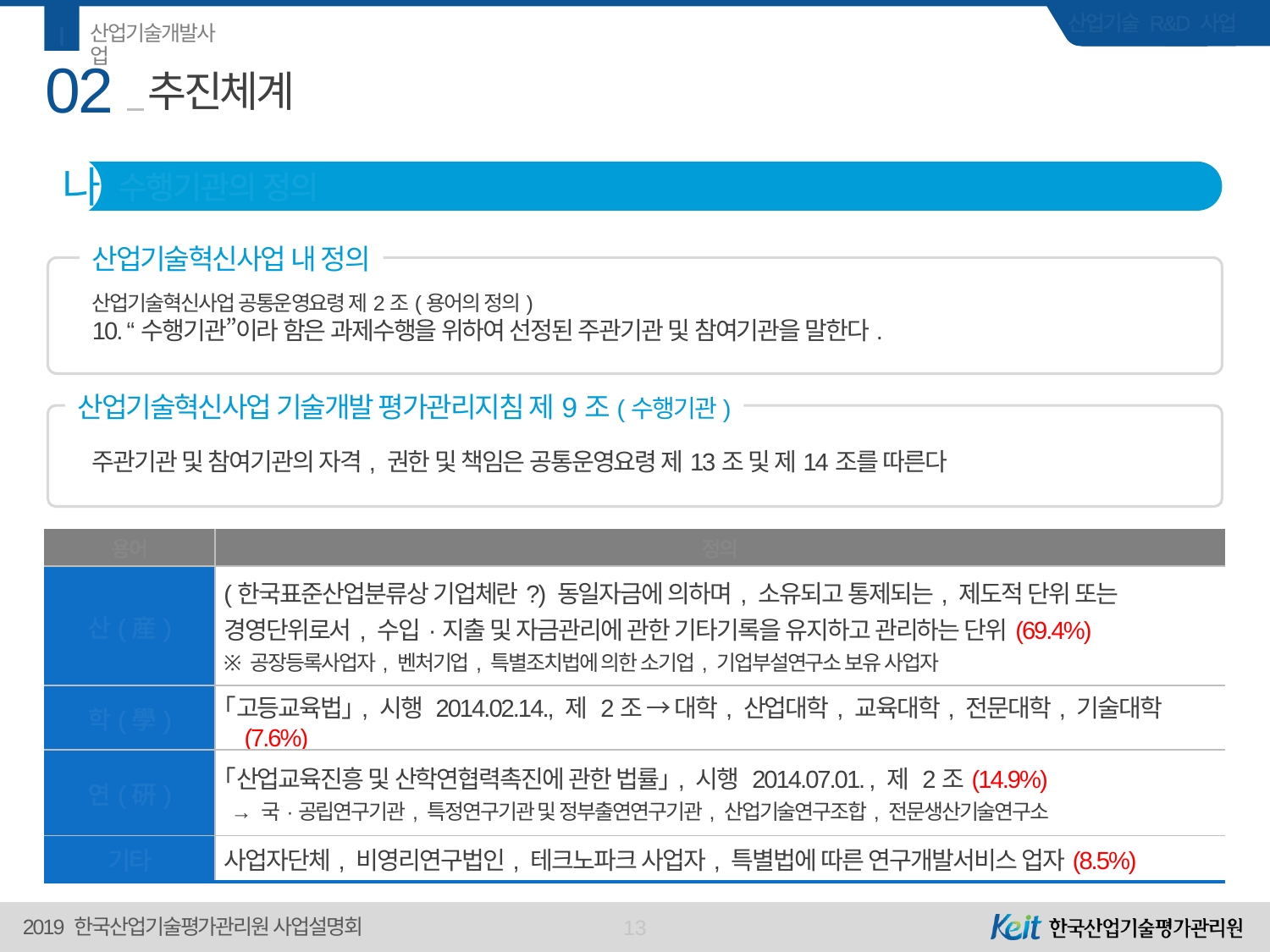

Ⅰ
산업기술개발사업
02
# 추진체계
나
수행기관의 정의
산업기술혁신사업 내 정의

산업기술혁신사업 공통운영요령 제2조(용어의 정의)
10. “수행기관”이라 함은 과제수행을 위하여 선정된 주관기관 및 참여기관을 말한다.
산업기술혁신사업 기술개발 평가관리지침 제9조(수행기관)

주관기관 및 참여기관의 자격, 권한 및 책임은 공통운영요령 제13조 및 제14조를 따른다
| 용어 | 정의 |
| --- | --- |
| 산(産) | (한국표준산업분류상 기업체란?) 동일자금에 의하며, 소유되고 통제되는, 제도적 단위 또는 경영단위로서, 수입·지출 및 자금관리에 관한 기타기록을 유지하고 관리하는 단위(69.4%) ※ 공장등록사업자, 벤처기업, 특별조치법에 의한 소기업, 기업부설연구소 보유 사업자 |
| 학(學) | ｢고등교육법｣, 시행 2014.02.14., 제 2조 → 대학, 산업대학, 교육대학, 전문대학, 기술대학(7.6%) |
| 연(硏) | ｢산업교육진흥 및 산학연협력촉진에 관한 법률｣, 시행 2014.07.01. , 제 2조(14.9%) → 국·공립연구기관, 특정연구기관 및 정부출연연구기관, 산업기술연구조합, 전문생산기술연구소 |
| 기타 | 사업자단체, 비영리연구법인, 테크노파크 사업자, 특별법에 따른 연구개발서비스 업자(8.5%) |
13